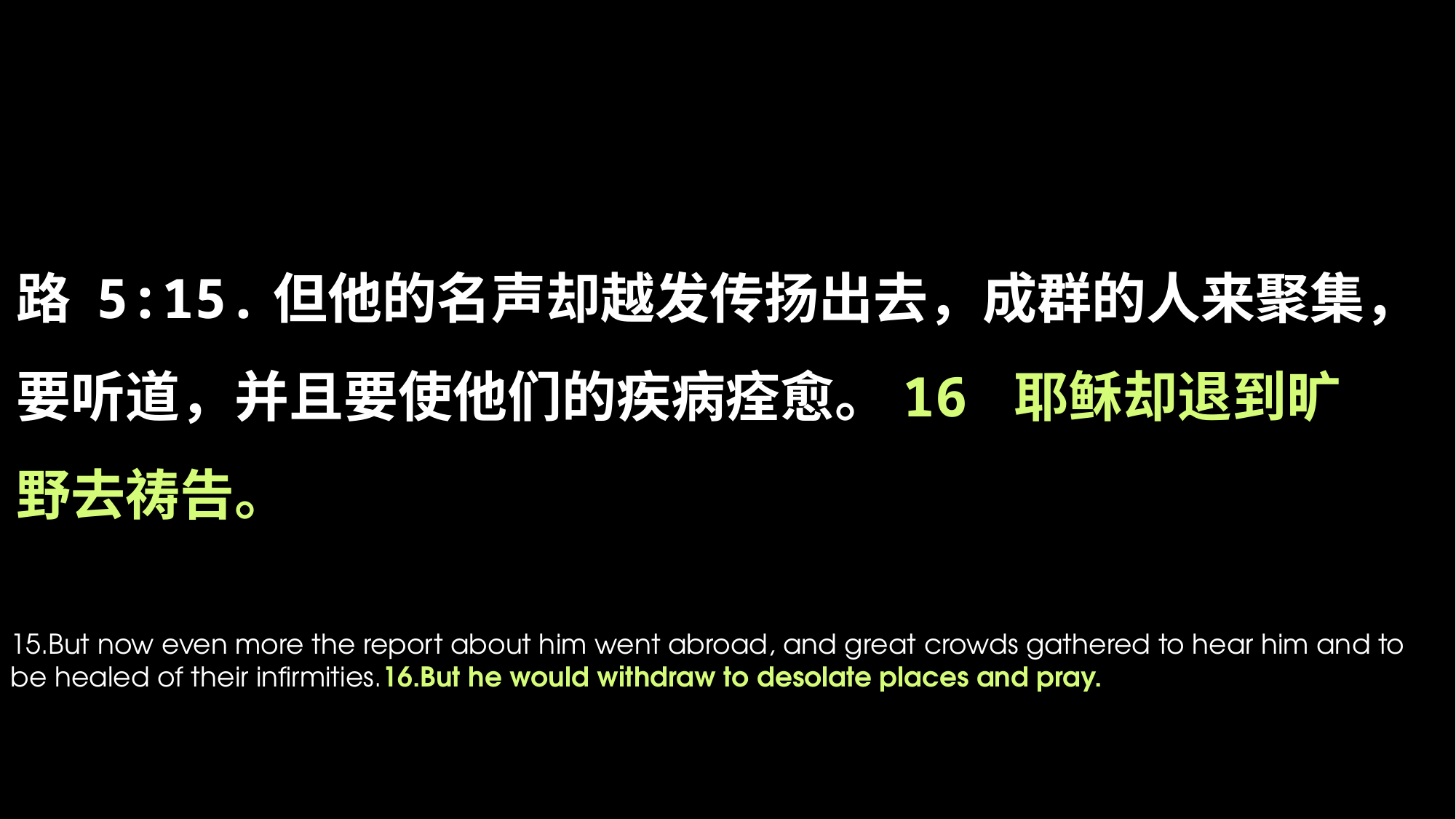

路 5:15.但他的名声却越发传扬出去，成群的人来聚集，要听道，并且要使他们的疾病痊愈。16 耶稣却退到旷野去祷告。

15.But now even more the report about him went abroad, and great crowds gathered to hear him and to be healed of their infirmities.16.But he would withdraw to desolate places and pray.